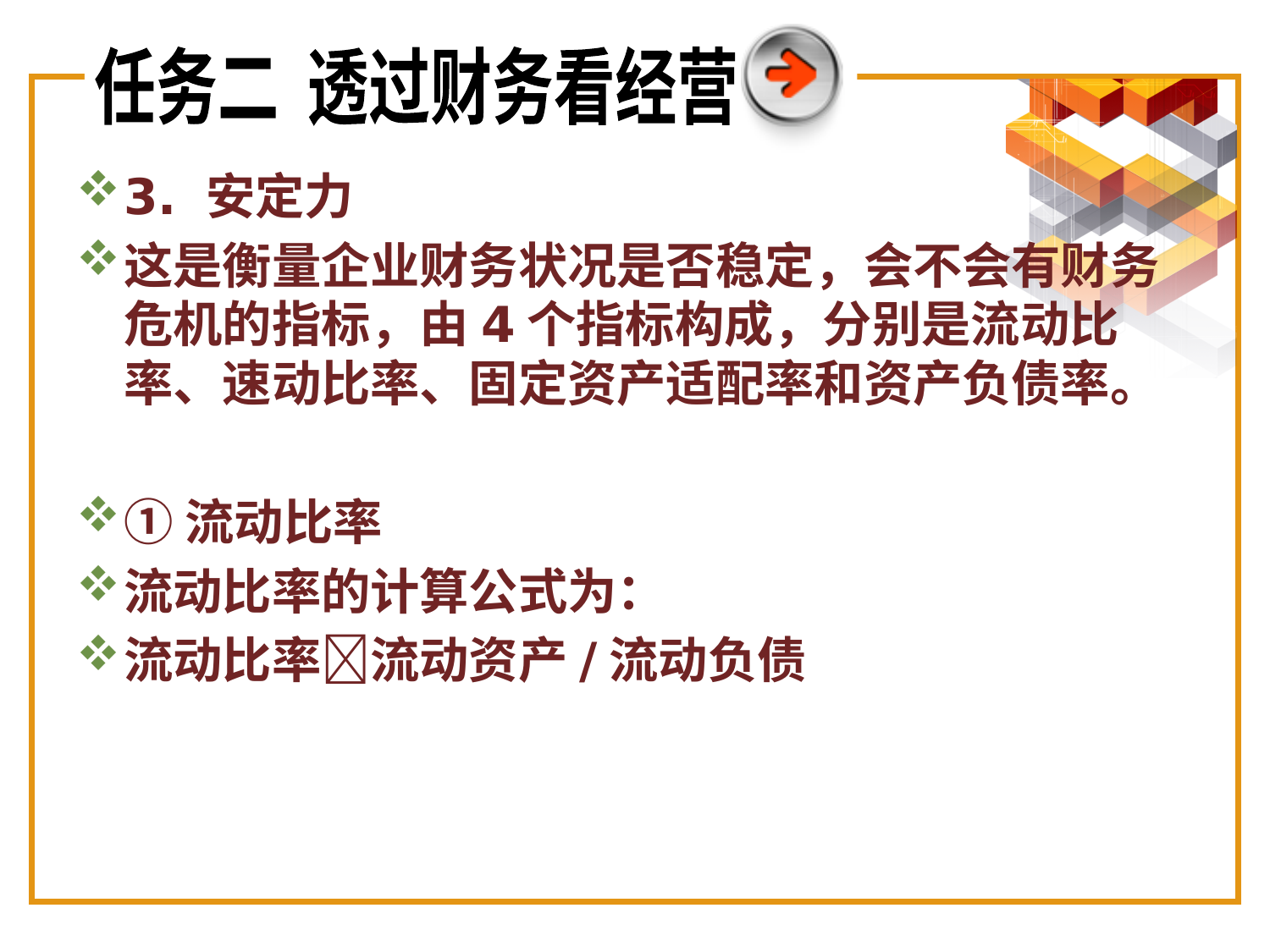

任务二  透过财务看经营
3. 安定力
这是衡量企业财务状况是否稳定，会不会有财务危机的指标，由4个指标构成，分别是流动比率、速动比率、固定资产适配率和资产负债率。

①流动比率
流动比率的计算公式为：
流动比率=流动资产/流动负债